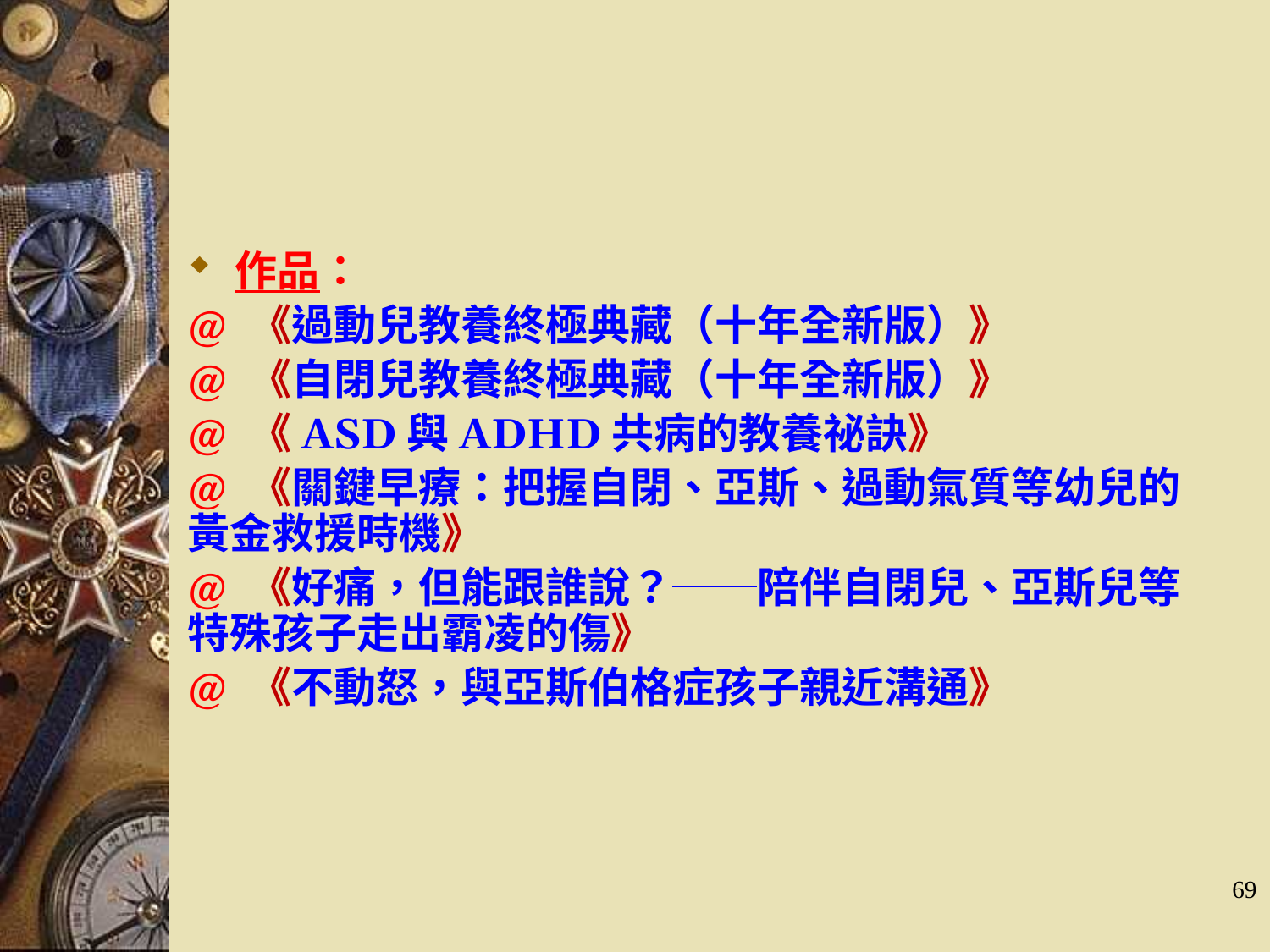

#

作品：
@ 《過動兒教養終極典藏（十年全新版）》
@ 《自閉兒教養終極典藏（十年全新版）》
@ 《ASD與ADHD共病的教養祕訣》
@ 《關鍵早療：把握自閉、亞斯、過動氣質等幼兒的黃金救援時機》
@ 《好痛，但能跟誰說？──陪伴自閉兒、亞斯兒等特殊孩子走出霸凌的傷》
@ 《不動怒，與亞斯伯格症孩子親近溝通》

69